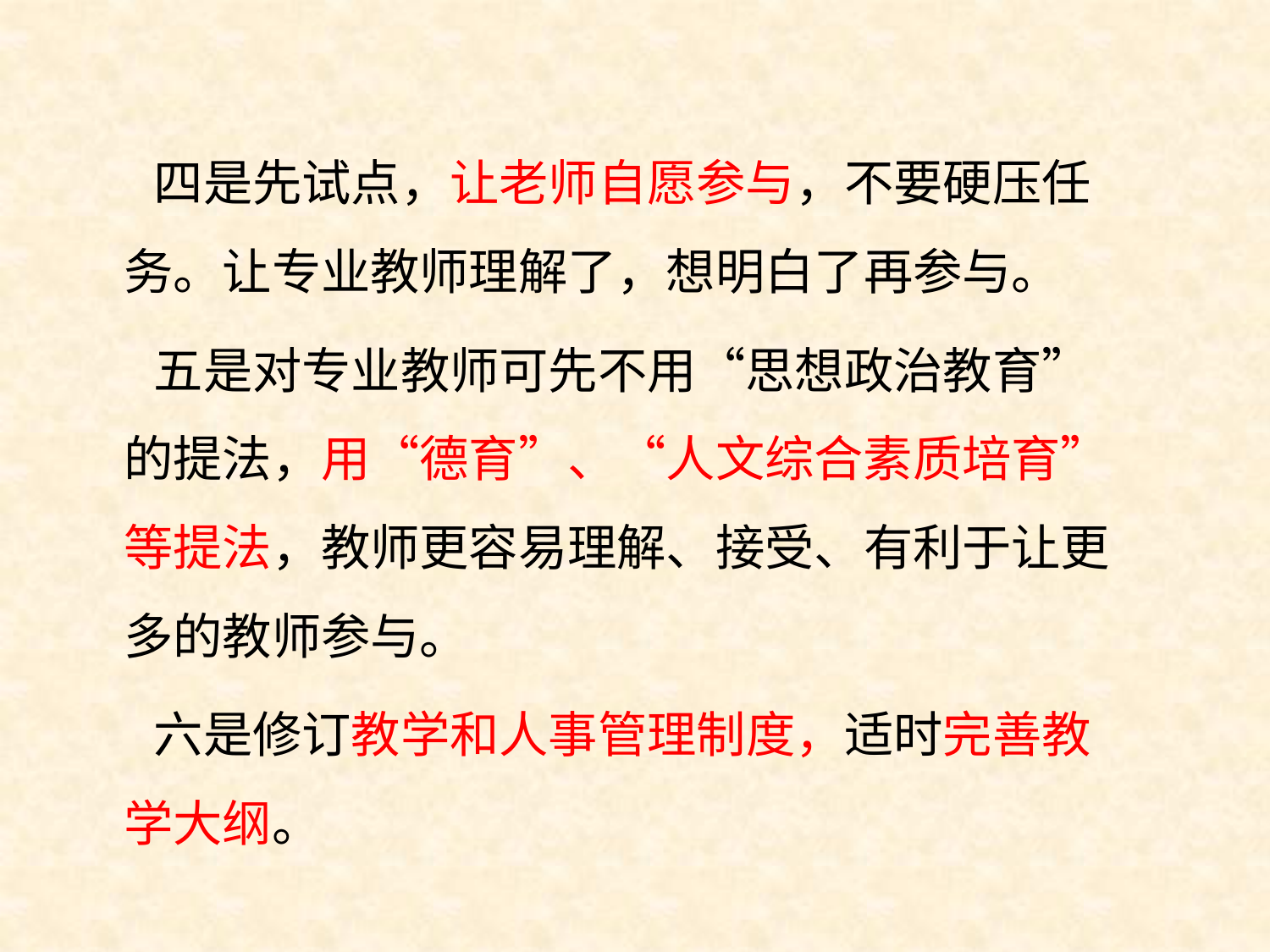

四是先试点，让老师自愿参与，不要硬压任务。让专业教师理解了，想明白了再参与。
      五是对专业教师可先不用“思想政治教育”的提法，用“德育”、“人文综合素质培育”等提法，教师更容易理解、接受、有利于让更多的教师参与。
      六是修订教学和人事管理制度，适时完善教学大纲。
124